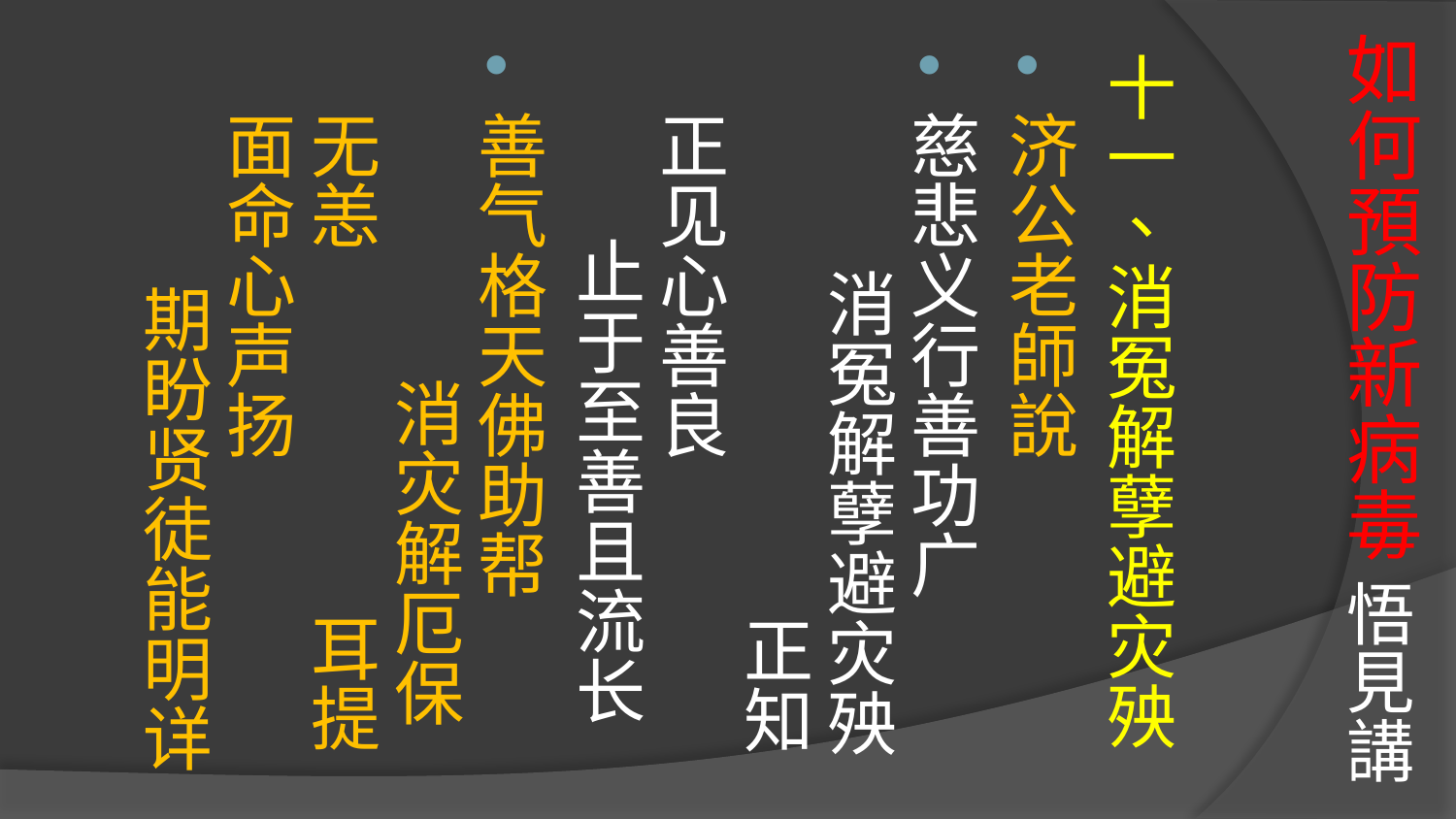

# 如何預防新病毒 悟見講
十一、消冤解孽避灾殃
济公老師說
慈悲义行善功广                      消冤解孽避灾殃                                  正知正见心善良                             止于至善且流长
善气格天佛助帮                             消灾解厄保无恙                       耳提面命心声扬                                期盼贤徒能明详